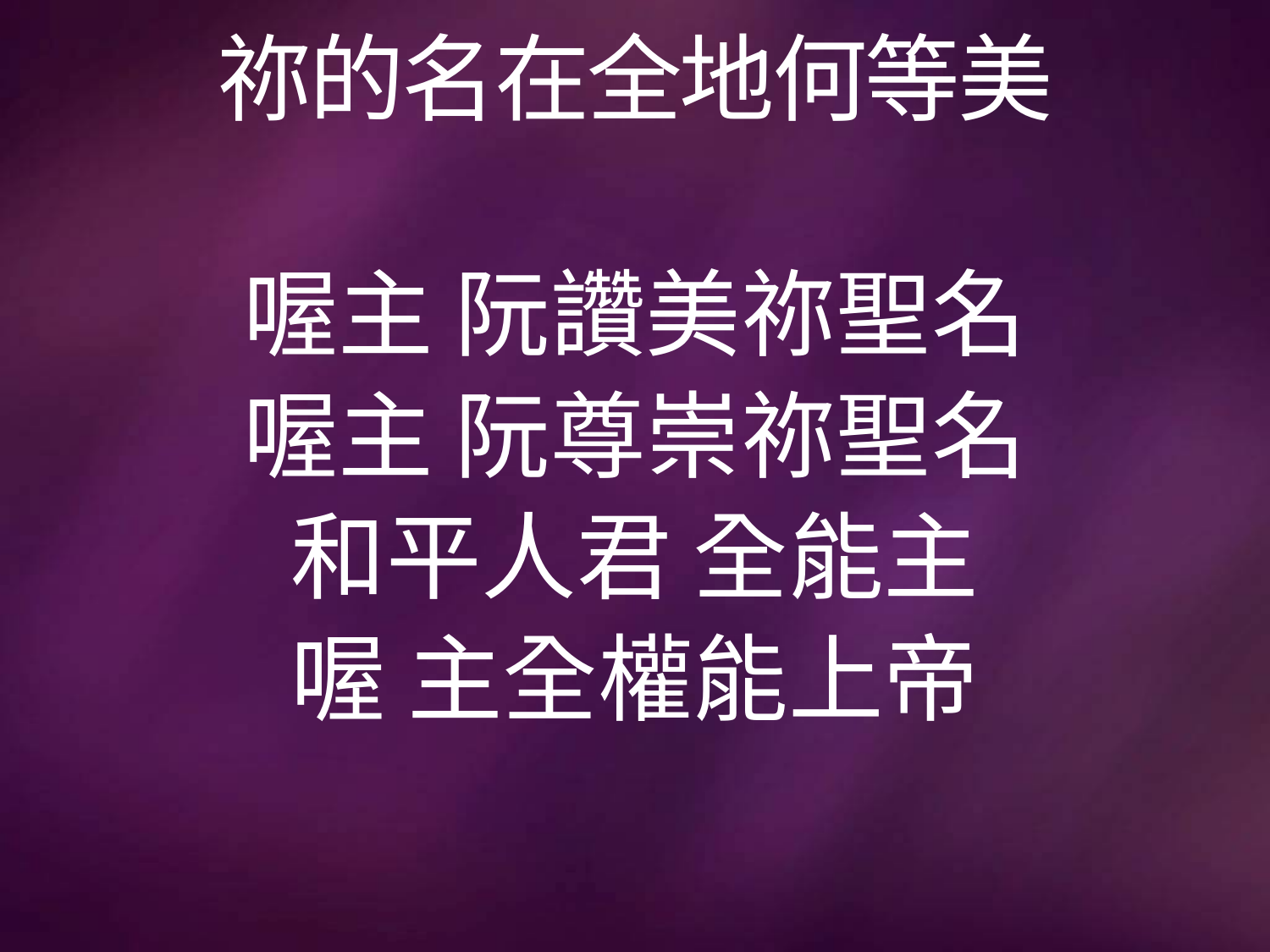

# 祢的名在全地何等美
喔主 阮讚美祢聖名
喔主 阮尊崇祢聖名
和平人君 全能主
喔 主全權能上帝